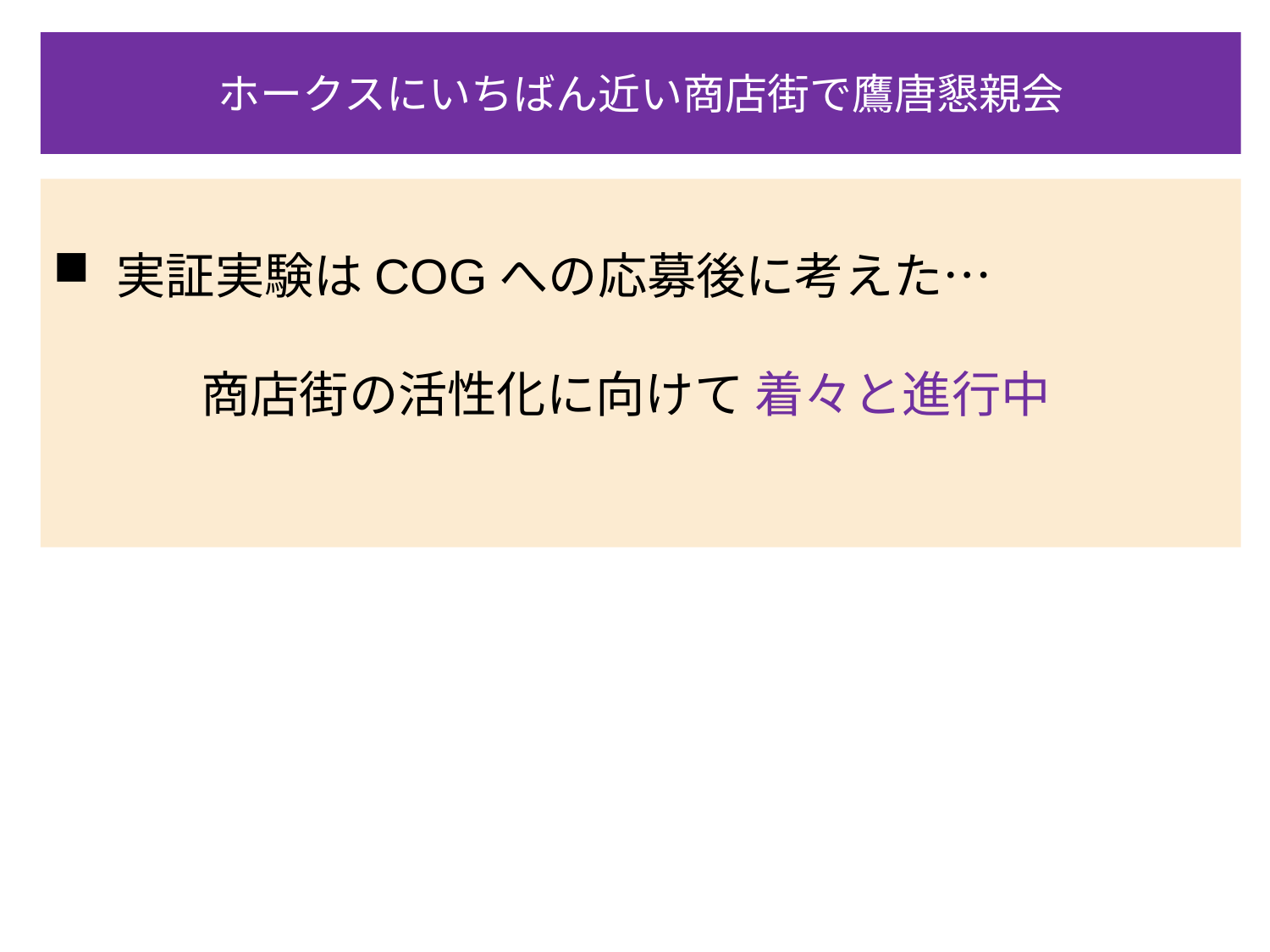

ホークスにいちばん近い商店街で鷹唐懇親会

実証実験はCOGへの応募後に考えた…

　　　商店街の活性化に向けて 着々と進行中